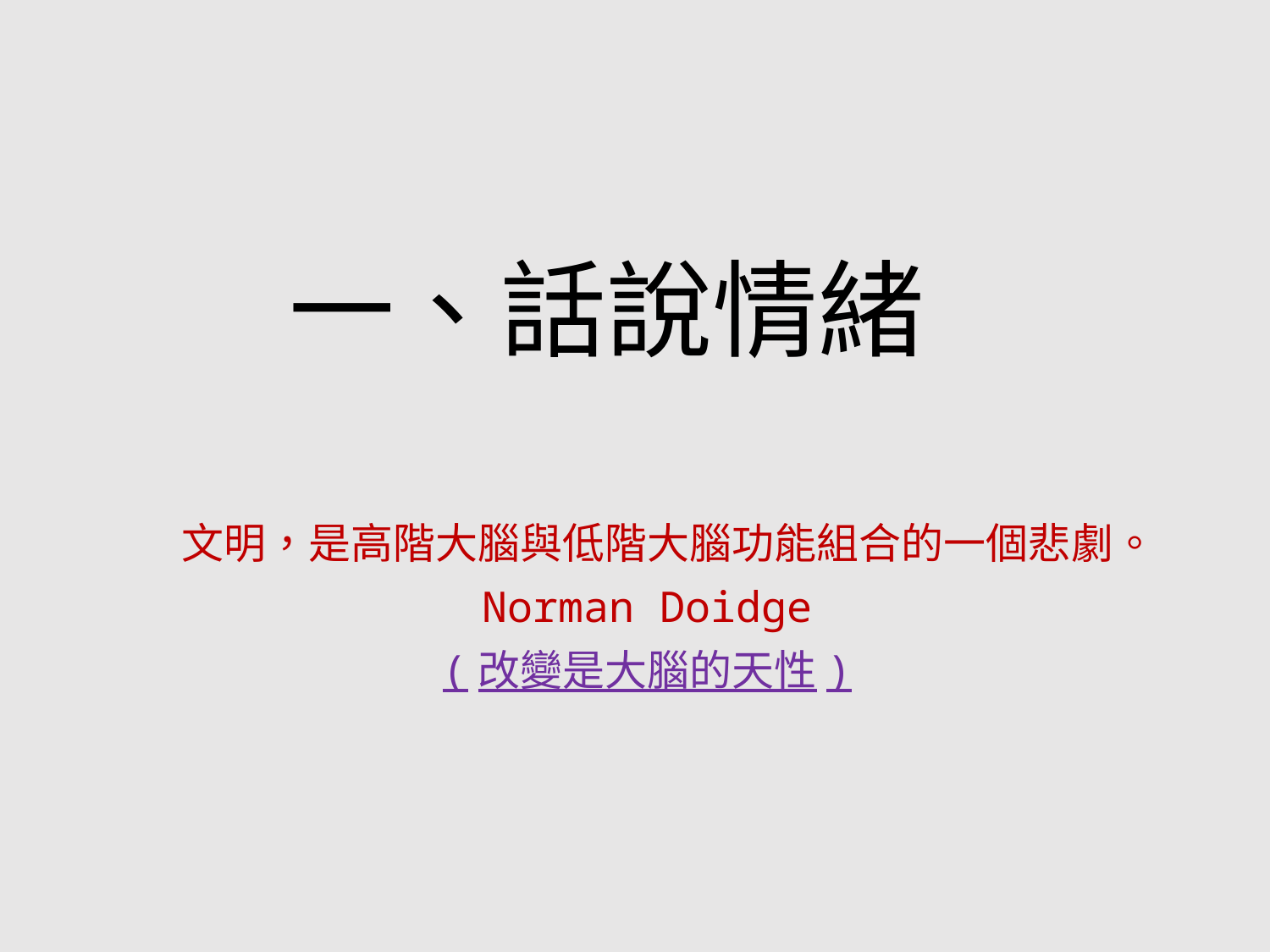

# 一、話說情緒
文明，是高階大腦與低階大腦功能組合的一個悲劇。
Norman Doidge
(改變是大腦的天性)